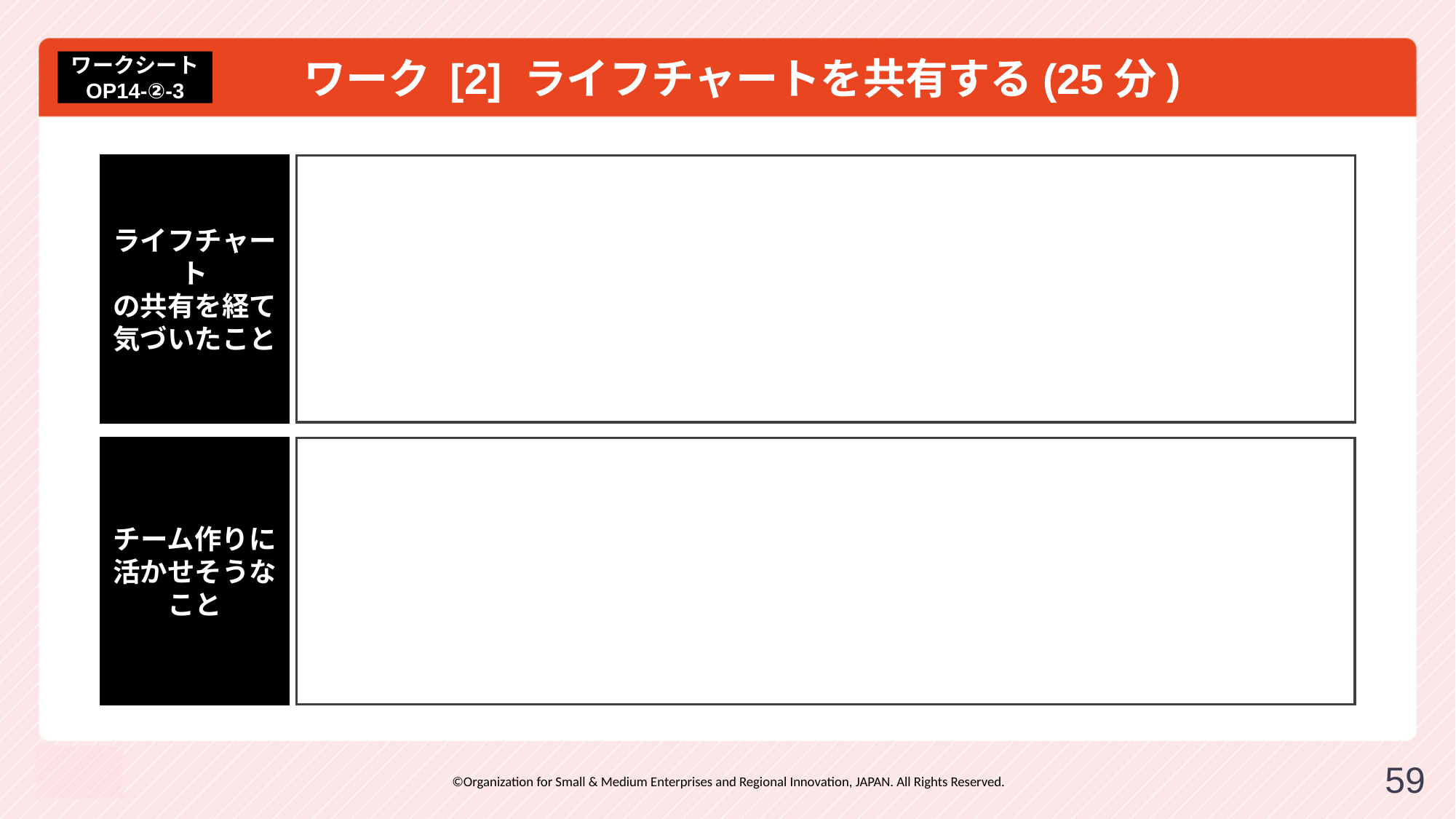

# ワーク [2] ライフチャートを共有する(25分)
ワークシート
OP14-②-3
ライフチャート
の共有を経て
気づいたこと

チーム作りに
活かせそうな
こと